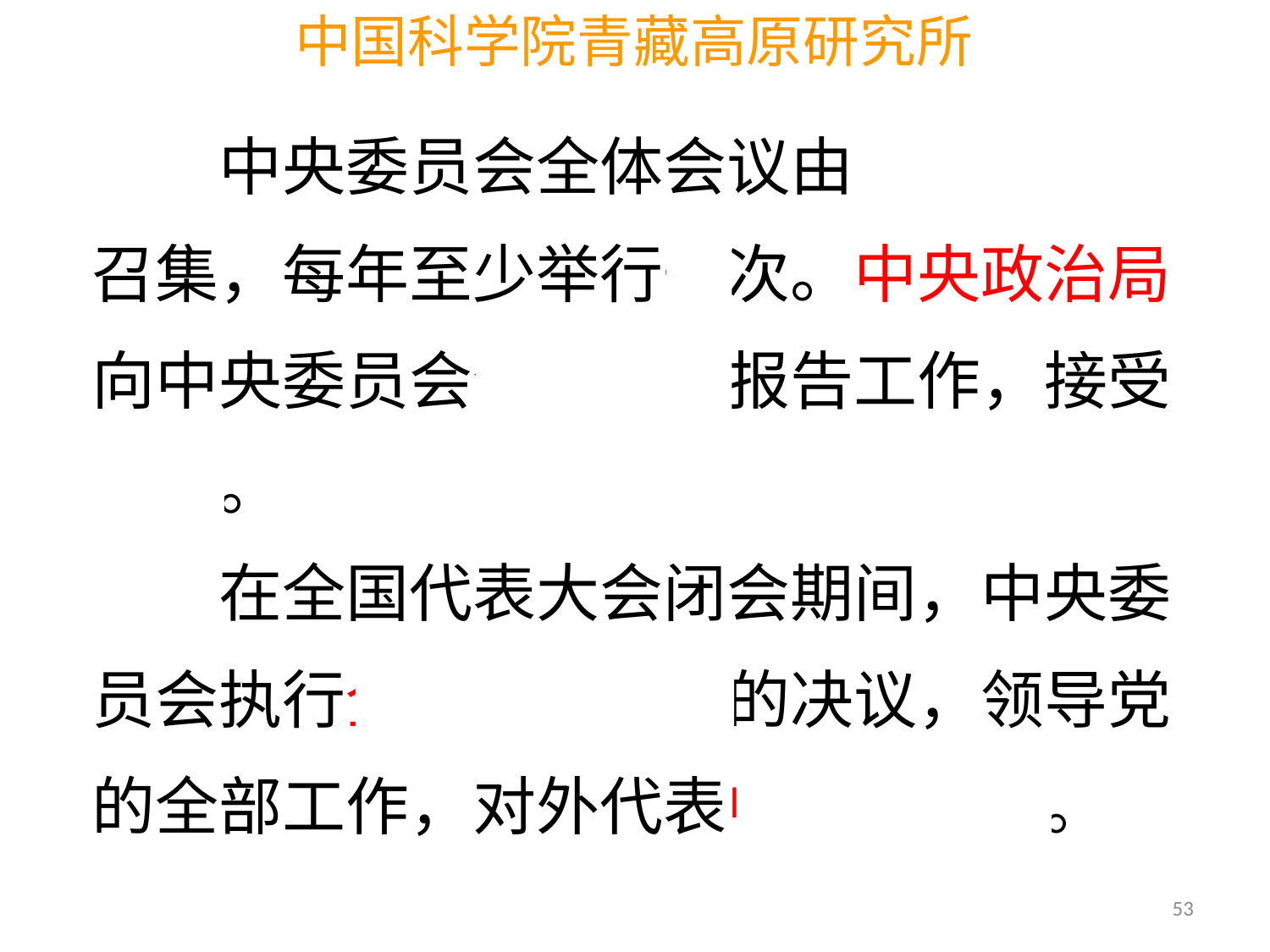

# 中央委员会全体会议由中央政治局召集，每年至少举行一次。中央政治局向中央委员会全体会议报告工作，接受监督。 　　在全国代表大会闭会期间，中央委员会执行全国代表大会的决议，领导党的全部工作，对外代表中国共产党。

53